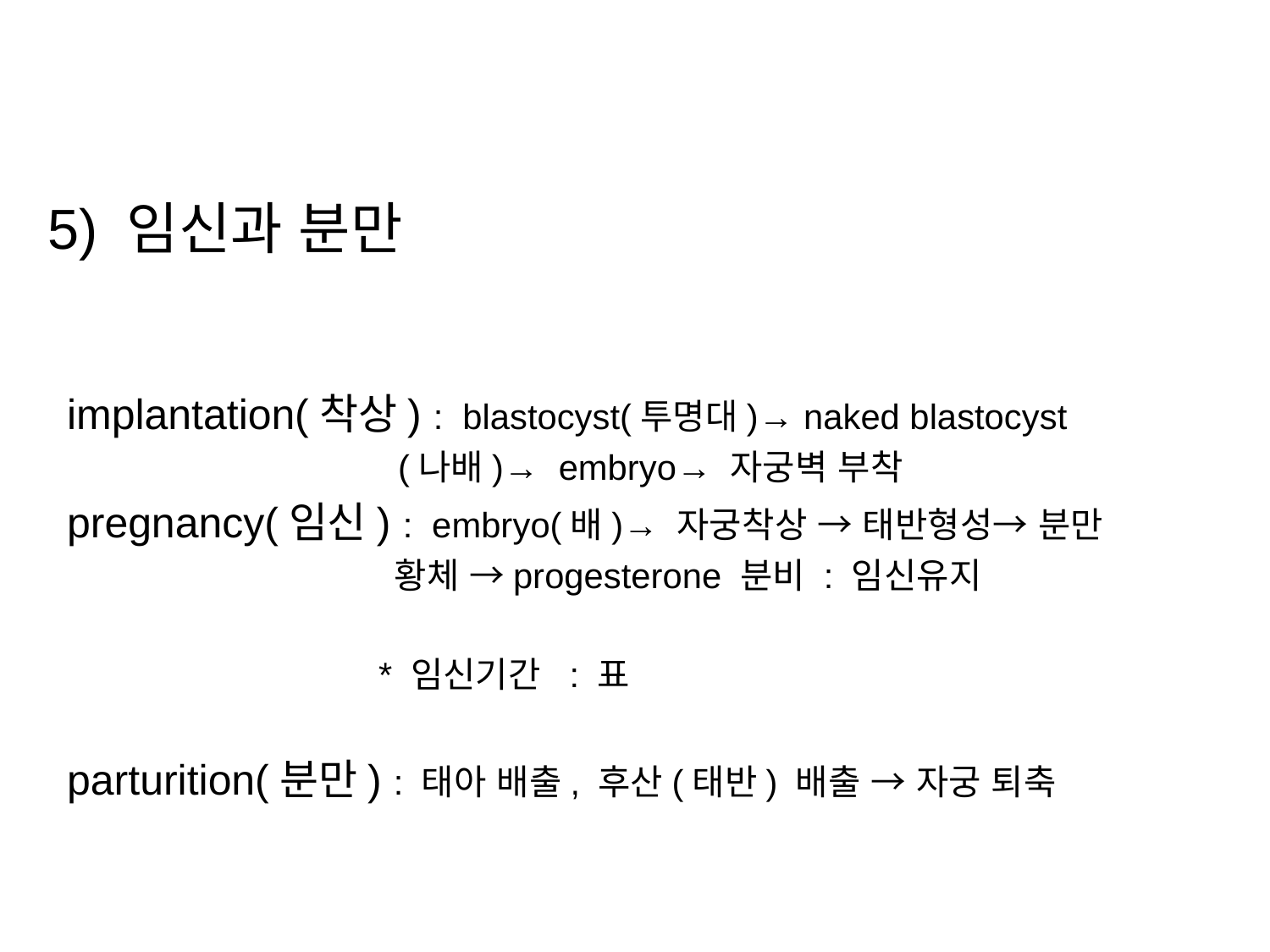

5) 임신과 분만

  implantation(착상) :  blastocyst(투명대)→ naked blastocyst
                                    (나배)→  embryo→ 자궁벽 부착
  pregnancy(임신) :  embryo(배)→ 자궁착상 → 태반형성→ 분만
                                  황체 →progesterone 분비 : 임신유지

                                  * 임신기간  : 표

  parturition(분만) : 태아 배출, 후산(태반) 배출 → 자궁 퇴축